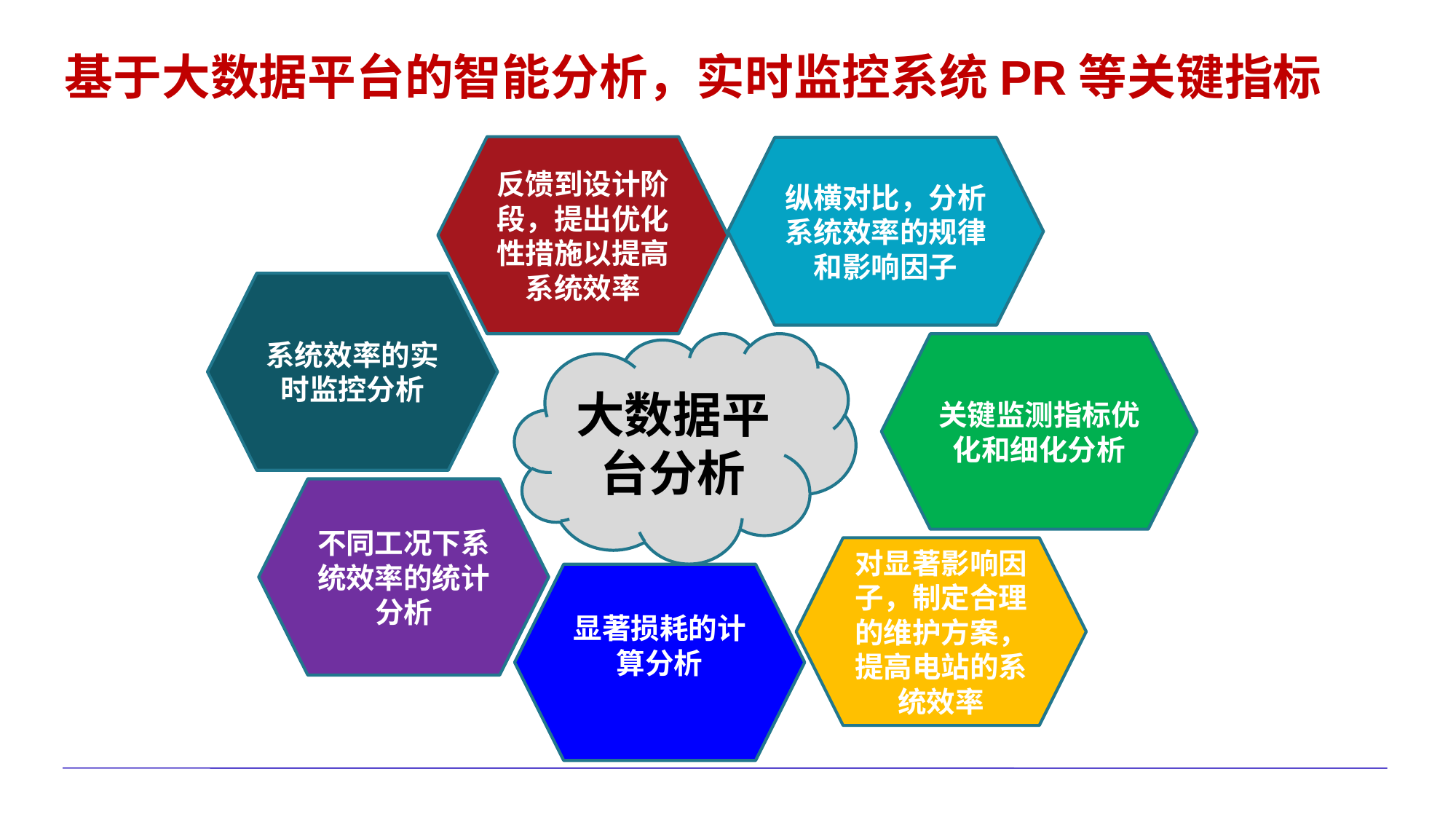

基于大数据平台的智能分析，实时监控系统PR等关键指标
反馈到设计阶段，提出优化性措施以提高系统效率
纵横对比，分析系统效率的规律和影响因子
系统效率的实时监控分析
大数据平台分析
关键监测指标优化和细化分析
不同工况下系统效率的统计分析
对显著影响因子，制定合理的维护方案，提高电站的系统效率
显著损耗的计算分析